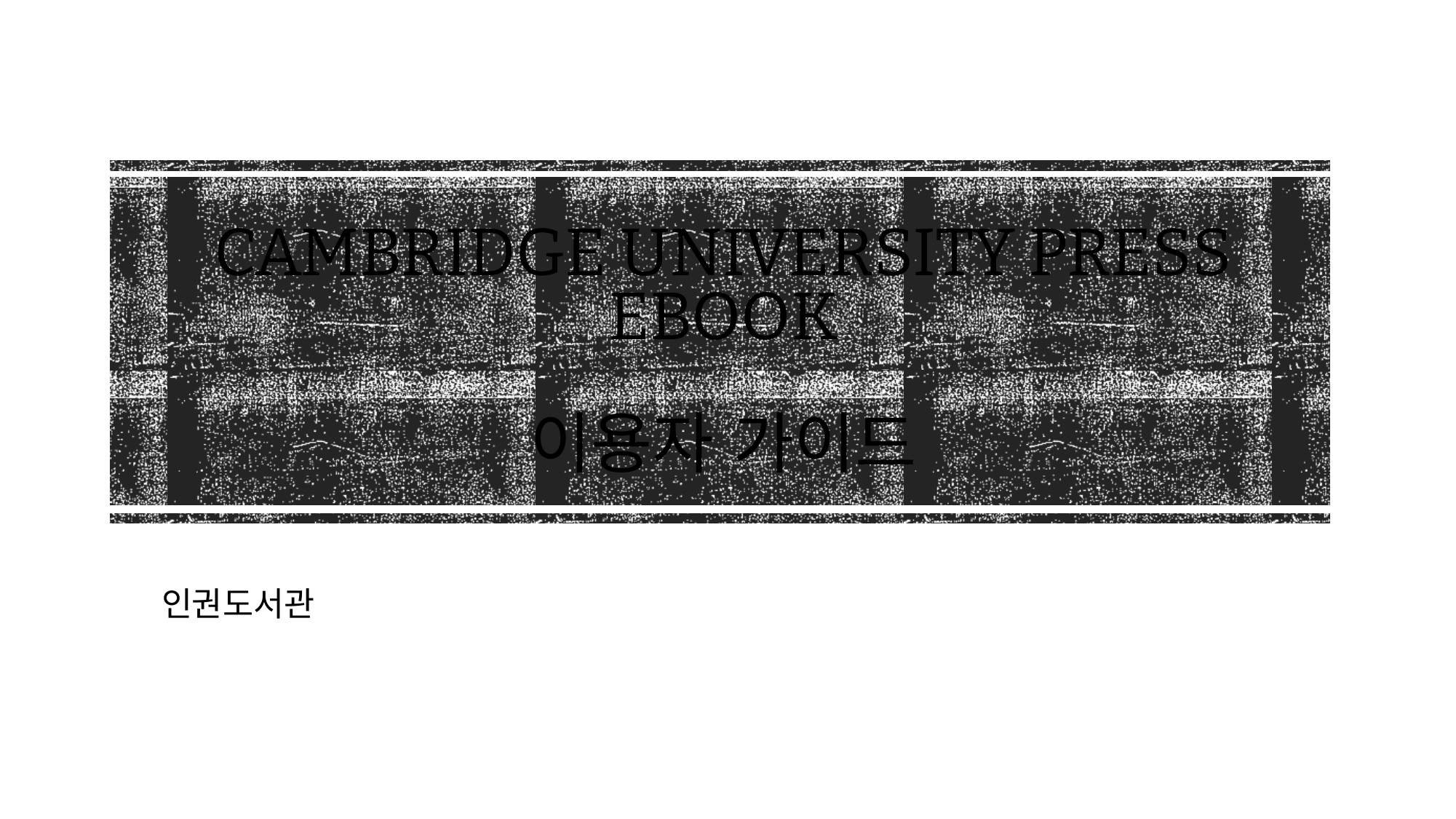

# Cambridge University press ebook 이용자 가이드

  인권도서관